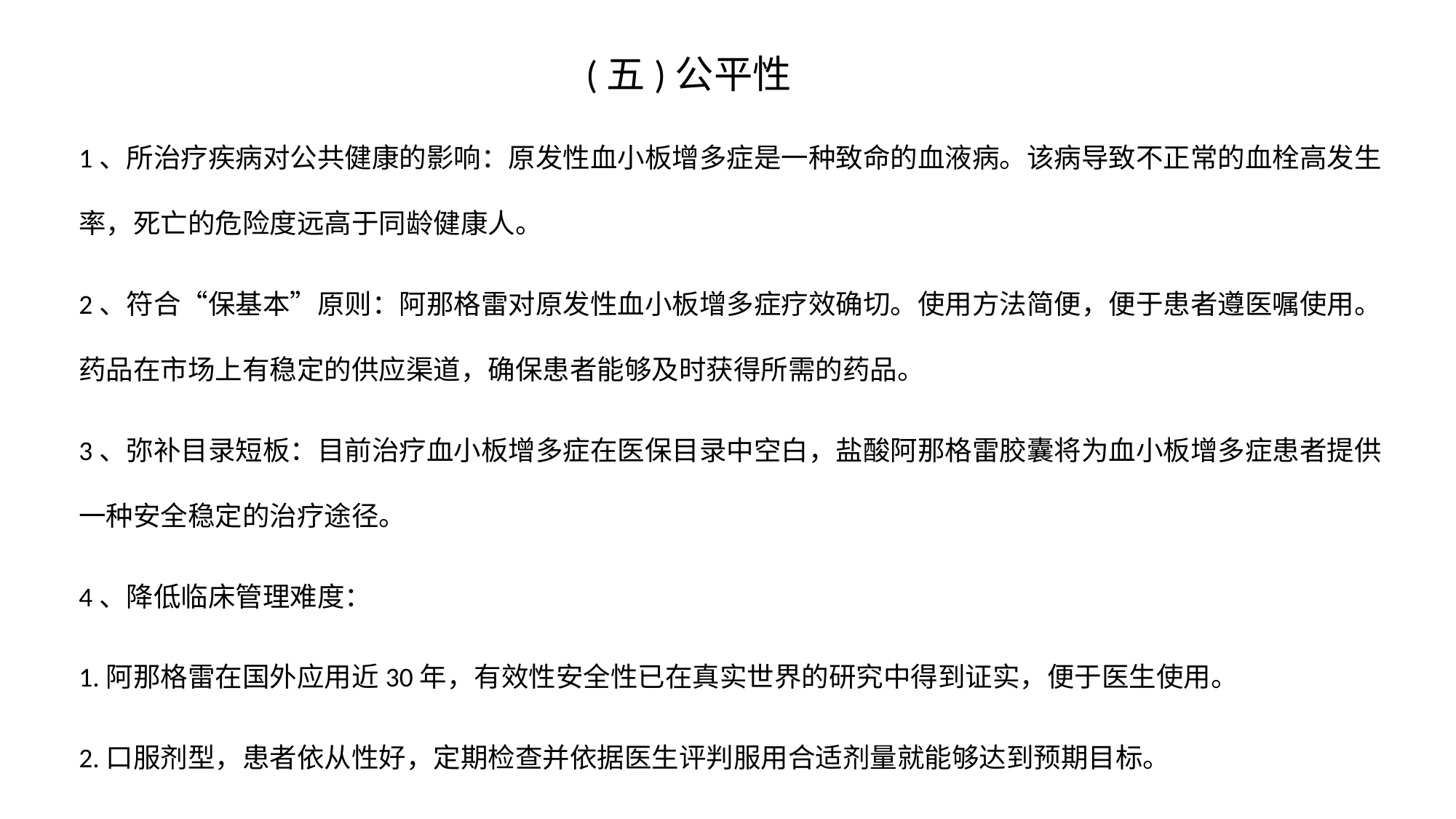

# (五)公平性
1、所治疗疾病对公共健康的影响：原发性血小板增多症是一种致命的血液病。该病导致不正常的血栓高发生率，死亡的危险度远高于同龄健康人。
2、符合“保基本”原则：阿那格雷对原发性血小板增多症疗效确切。使用方法简便，便于患者遵医嘱使用。药品在市场上有稳定的供应渠道，确保患者能够及时获得所需的药品。
3、弥补目录短板：目前治疗血小板增多症在医保目录中空白，盐酸阿那格雷胶囊将为血小板增多症患者提供一种安全稳定的治疗途径。
4、降低临床管理难度：
1.阿那格雷在国外应用近30年，有效性安全性已在真实世界的研究中得到证实，便于医生使用。
2.口服剂型，患者依从性好，定期检查并依据医生评判服用合适剂量就能够达到预期目标。